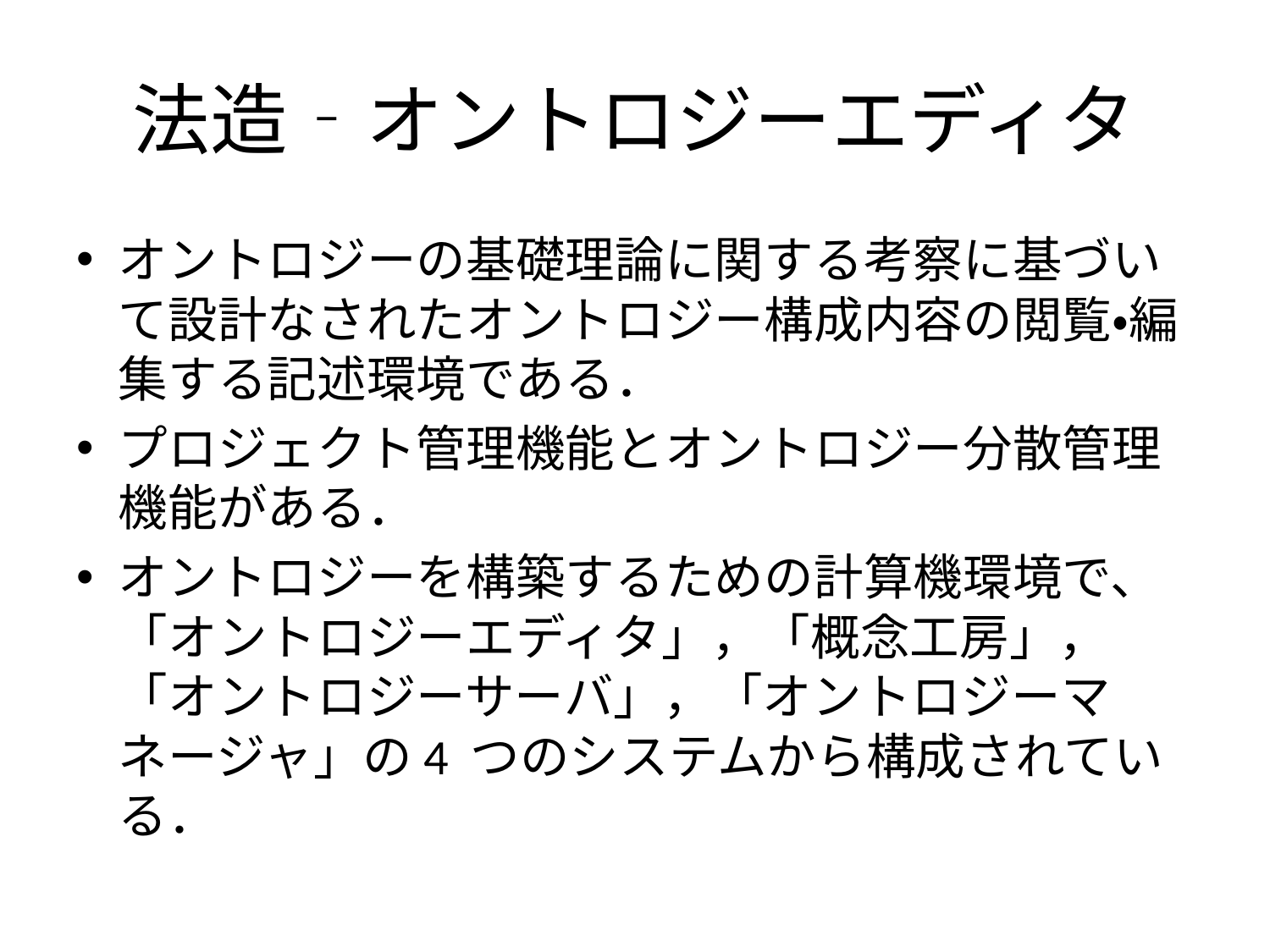

# 法造‐オントロジーエディタ
オントロジーの基礎理論に関する考察に基づいて設計なされたオントロジー構成内容の閲覧・編集する記述環境である．
プロジェクト管理機能とオントロジー分散管理機能がある．
オントロジーを構築するための計算機環境で、「オントロジーエディタ」，「概念工房」，「オントロジーサーバ」，「オントロジーマネージャ」の4 つのシステムから構成されている．